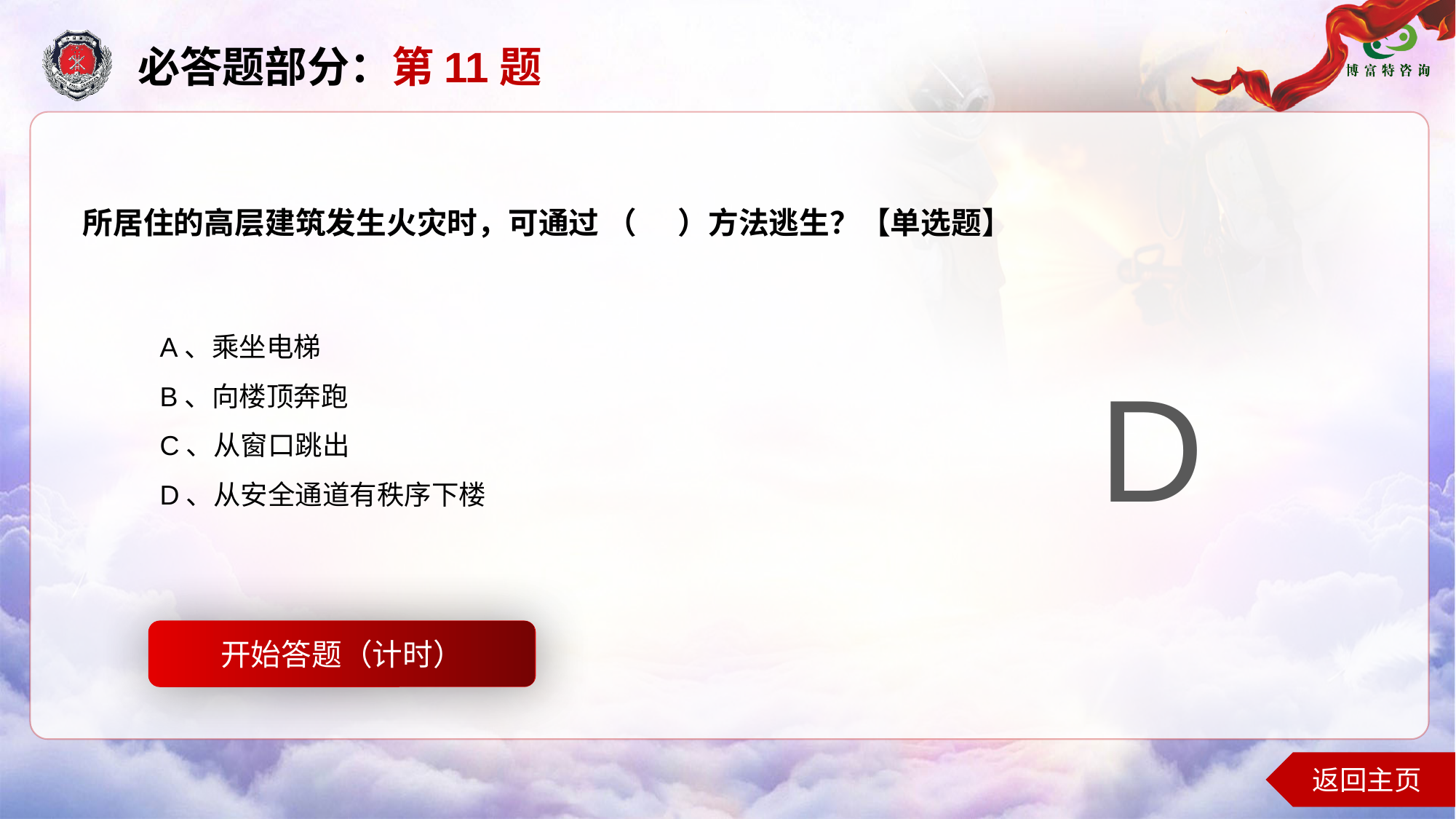

必答题部分：第11题
所居住的高层建筑发生火灾时，可通过 （      ）方法逃生？【单选题】
A、乘坐电梯
B、向楼顶奔跑
C、从窗口跳出
D、从安全通道有秩序下楼
D
开始答题（计时）
开始答题
返回主页